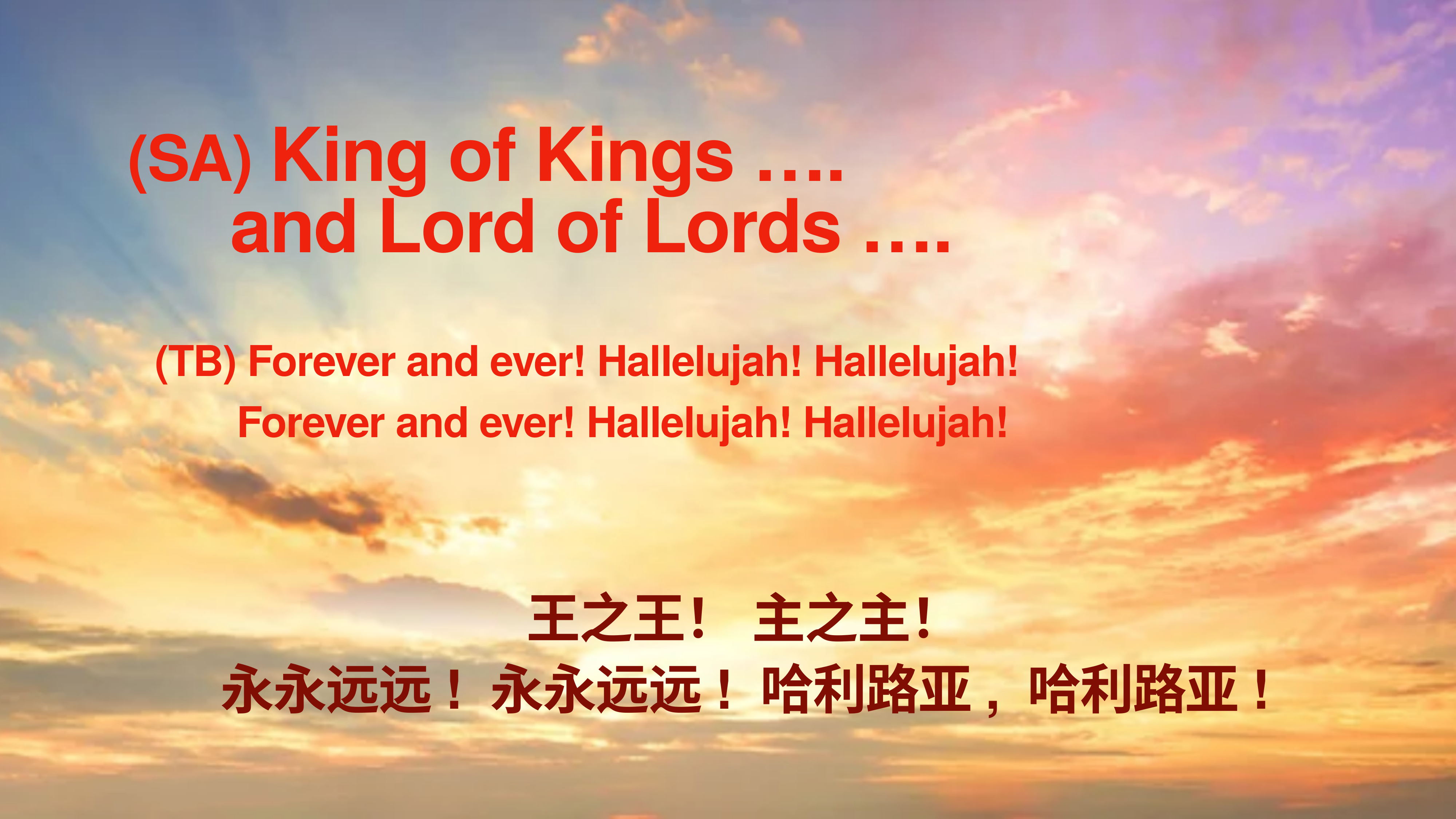

(SA) King of Kings ….
 and Lord of Lords ….

(TB) Forever and ever! Hallelujah! Hallelujah!
Forever and ever! Hallelujah! Hallelujah!
王之王！ 主之主！
永永远远! 永永远远! 哈利路亚, 哈利路亚!